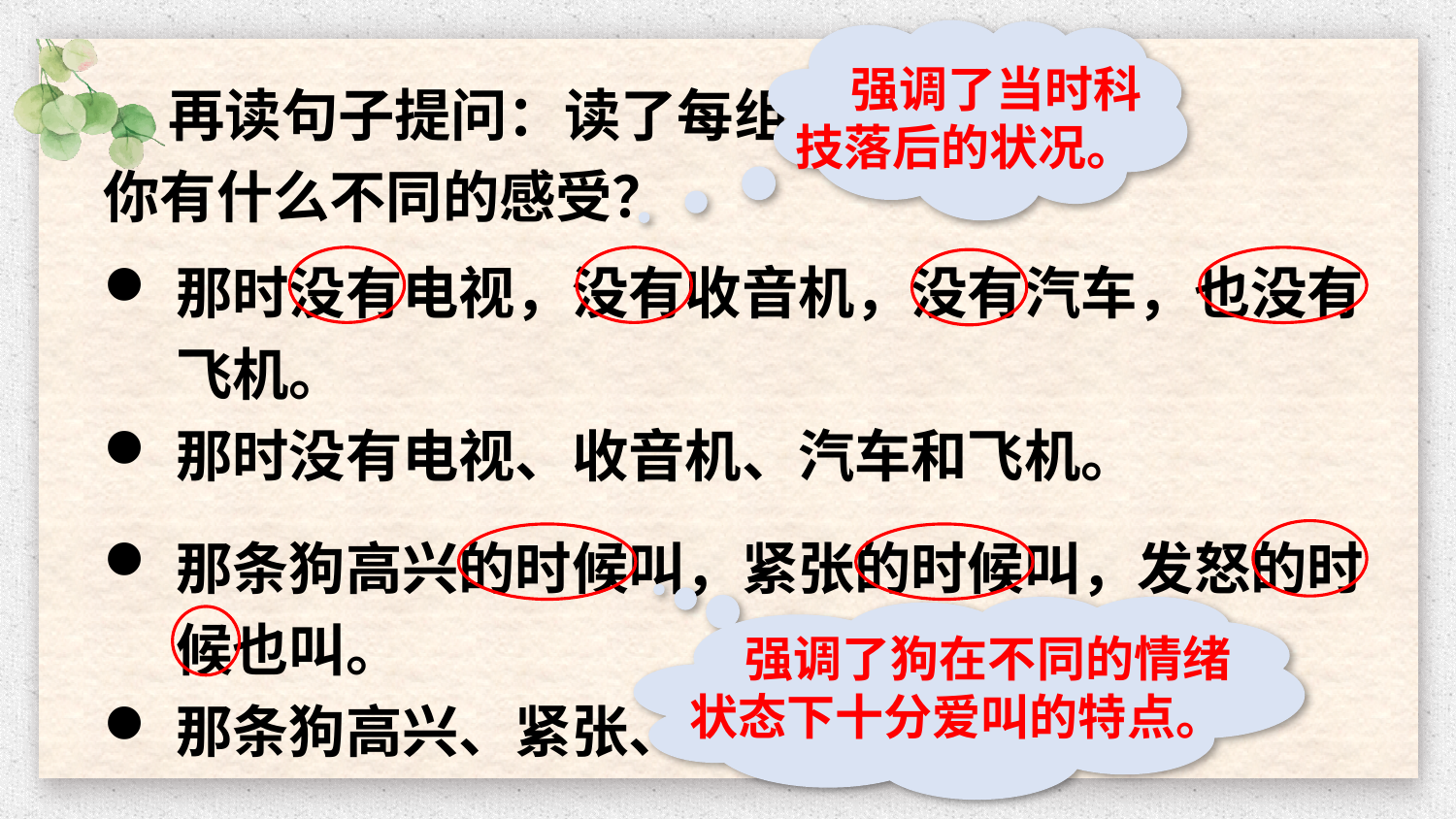

强调了当时科技落后的状况。
    再读句子提问：读了每组中的两个句子，你有什么不同的感受？
那时没有电视，没有收音机，没有汽车，也没有飞机。
那时没有电视、收音机、汽车和飞机。

那条狗高兴的时候叫，紧张的时候叫，发怒的时候也叫。
那条狗高兴、紧张、发怒的时候都叫。

    强调了狗在不同的情绪状态下十分爱叫的特点。